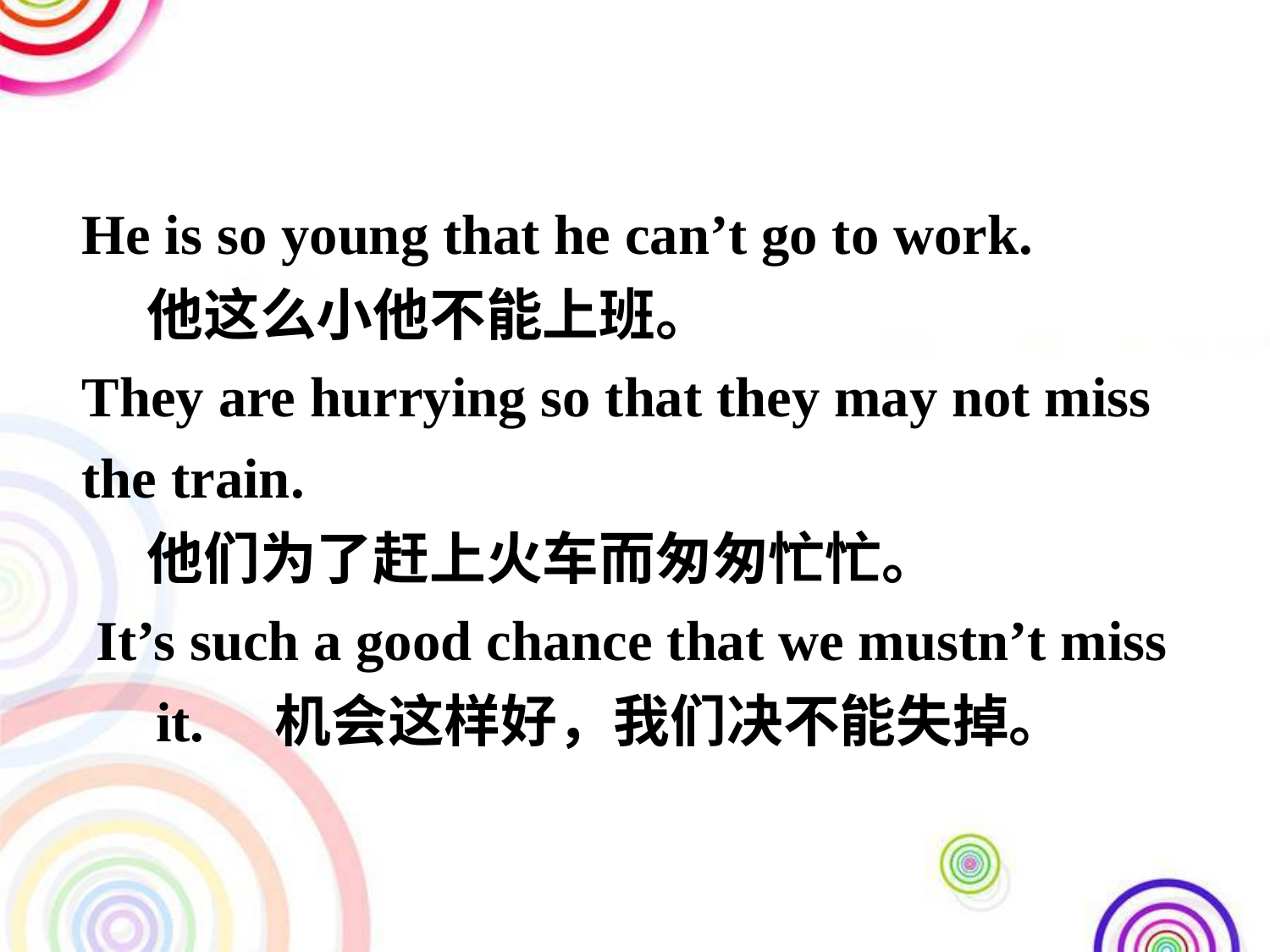

He is so young that he can’t go to work.
    他这么小他不能上班。
They are hurrying so that they may not miss
the train.
    他们为了赶上火车而匆匆忙忙。
 It’s such a good chance that we mustn’t miss it.    机会这样好，我们决不能失掉。